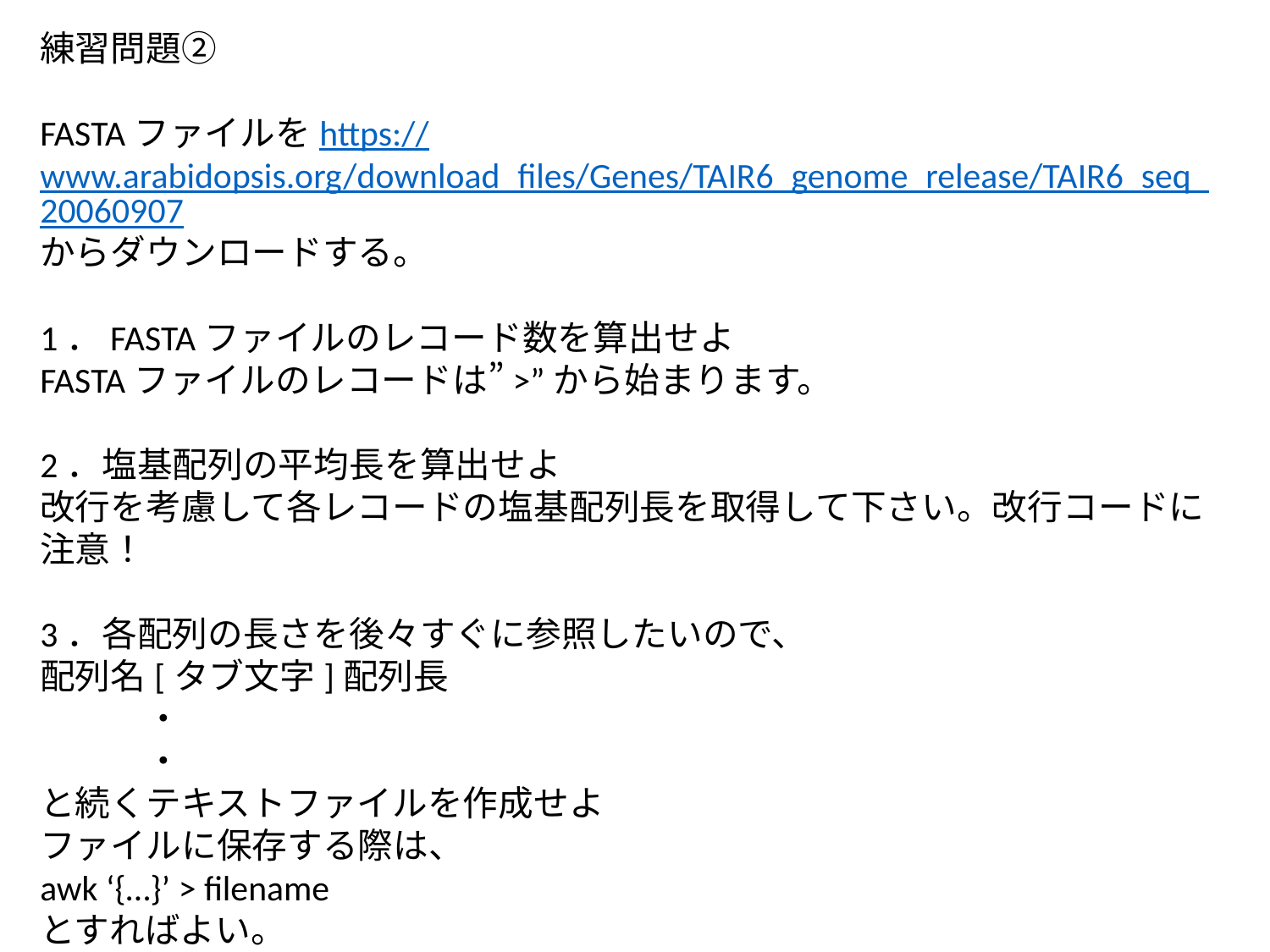

練習問題②

FASTAファイルをhttps://www.arabidopsis.org/download_files/Genes/TAIR6_genome_release/TAIR6_seq_20060907
からダウンロードする。

1．FASTAファイルのレコード数を算出せよ
FASTAファイルのレコードは”>”から始まります。

2．塩基配列の平均長を算出せよ
改行を考慮して各レコードの塩基配列長を取得して下さい。改行コードに注意！

3．各配列の長さを後々すぐに参照したいので、
配列名[タブ文字]配列長
　　　・
　　　・
と続くテキストファイルを作成せよ
ファイルに保存する際は、
awk ‘{…}’ > filename
とすればよい。